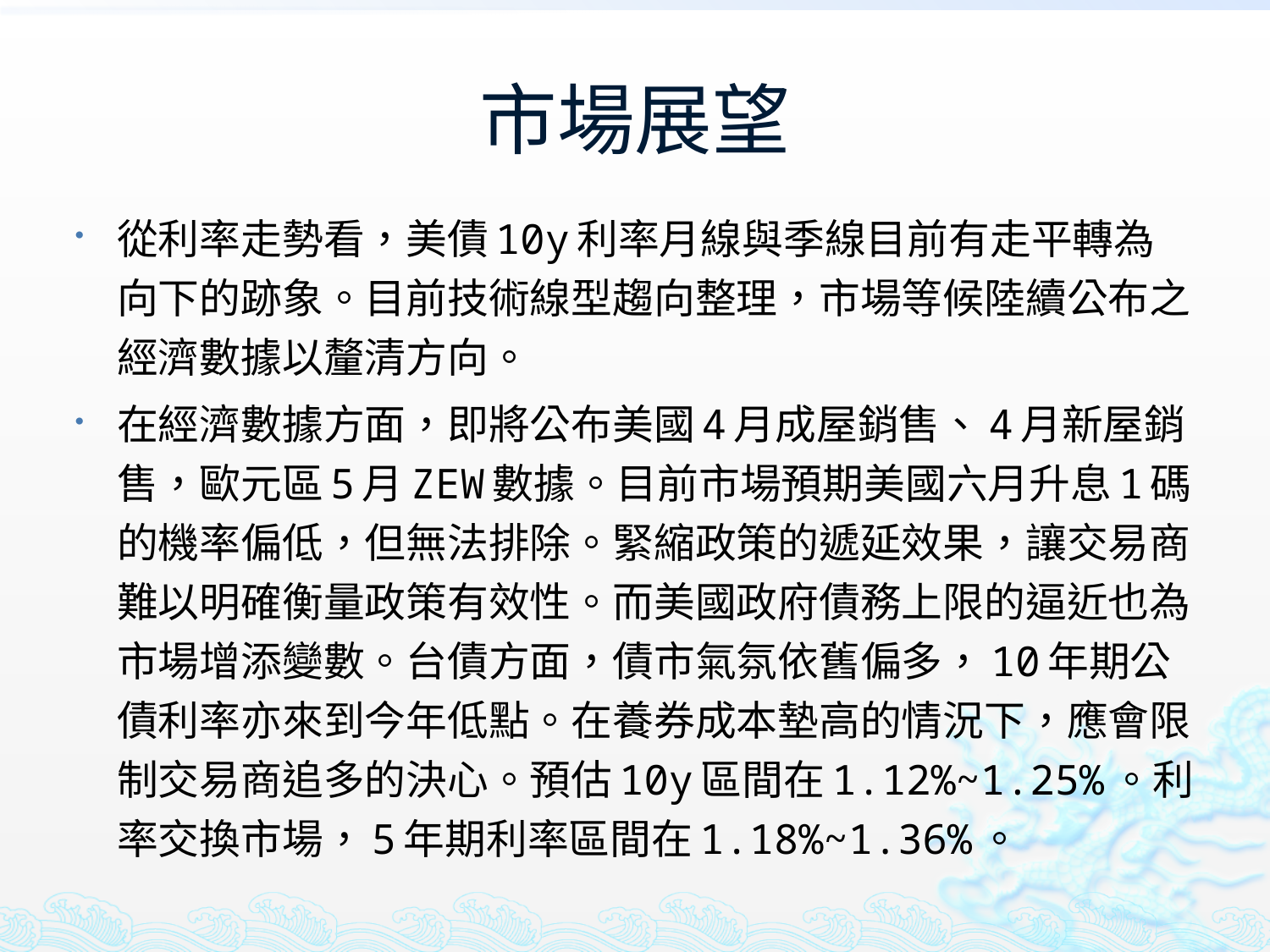

# 市場展望
從利率走勢看，美債10y利率月線與季線目前有走平轉為向下的跡象。目前技術線型趨向整理，市場等候陸續公布之經濟數據以釐清方向。
在經濟數據方面，即將公布美國4月成屋銷售、4月新屋銷售，歐元區5月ZEW數據。目前市場預期美國六月升息1碼的機率偏低，但無法排除。緊縮政策的遞延效果，讓交易商難以明確衡量政策有效性。而美國政府債務上限的逼近也為市場增添變數。台債方面，債市氣氛依舊偏多，10年期公債利率亦來到今年低點。在養券成本墊高的情況下，應會限制交易商追多的決心。預估10y區間在1.12%~1.25%。利率交換市場，5年期利率區間在1.18%~1.36%。